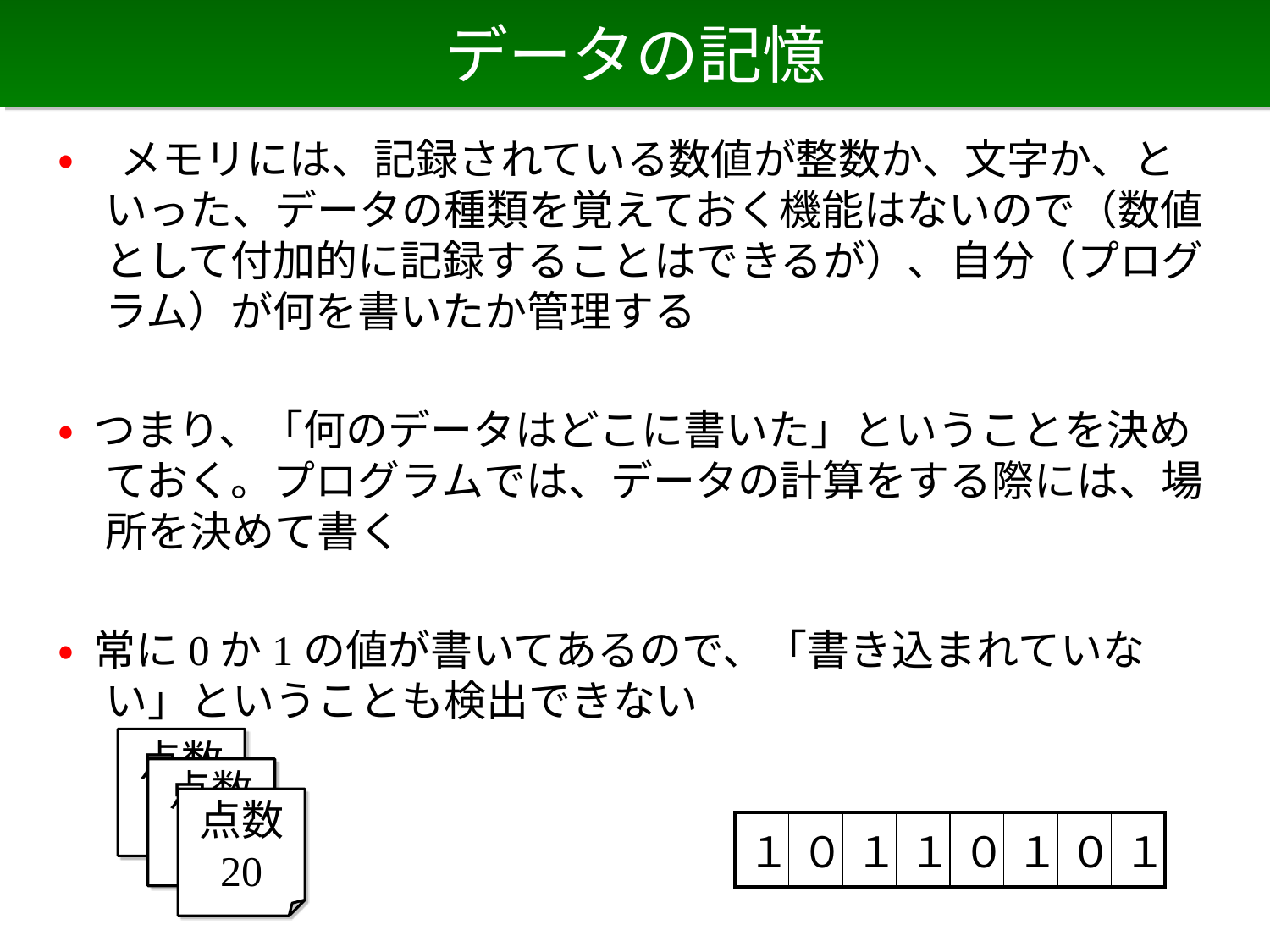

# データの記憶
• メモリには、記録されている数値が整数か、文字か、といった、データの種類を覚えておく機能はないので（数値として付加的に記録することはできるが）、自分（プログラム）が何を書いたか管理する

• つまり、「何のデータはどこに書いた」ということを決めておく。プログラムでは、データの計算をする際には、場所を決めて書く

• 常に0か1の値が書いてあるので、「書き込まれていない」ということも検出できない

点数
20
点数
20
点数
20
| １ | ０ | １ | １ | ０ | １ | ０ | １ |
| --- | --- | --- | --- | --- | --- | --- | --- |